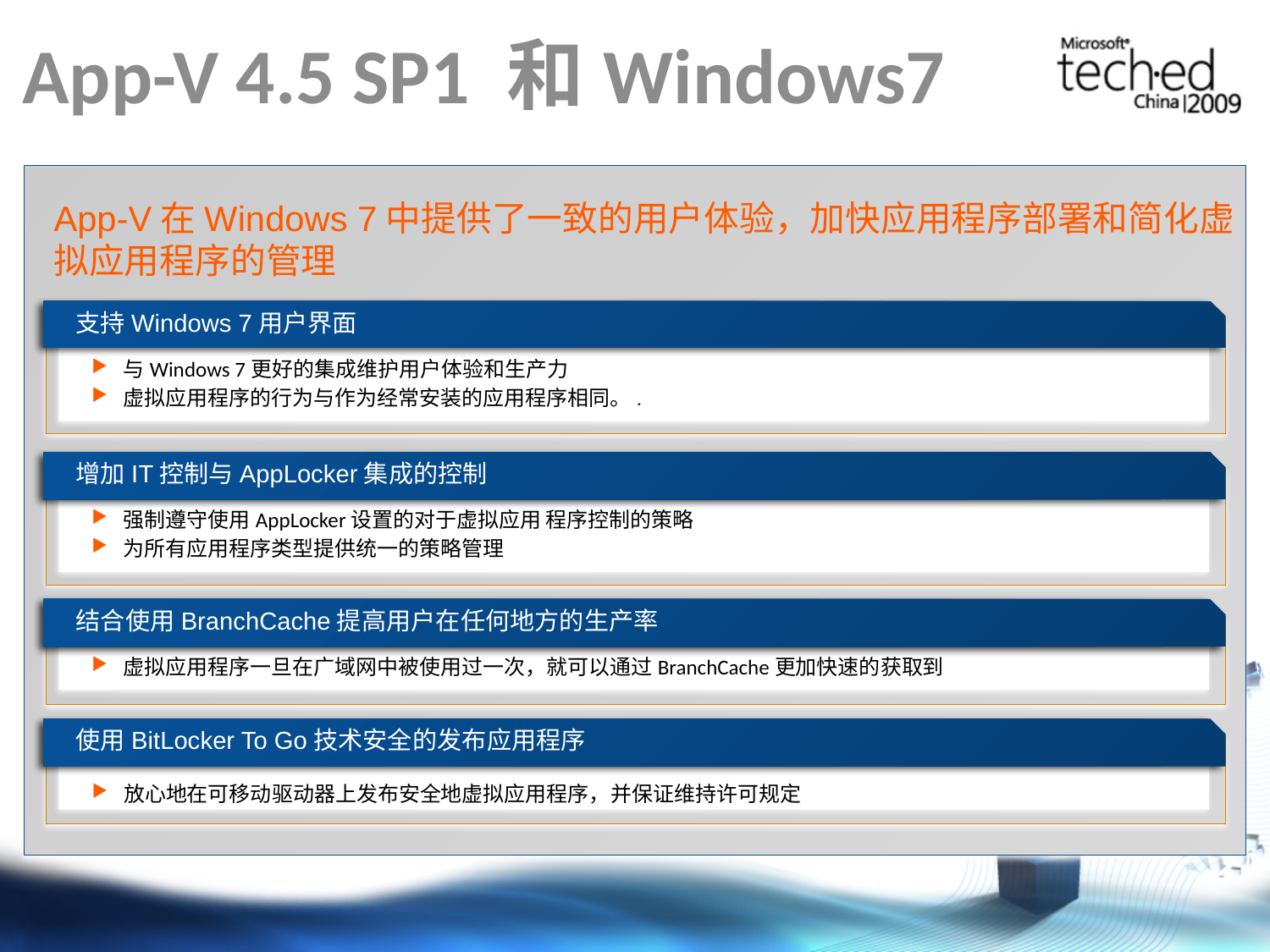

# App-V 4.5 SP1 和Windows7

App-V在Windows 7中提供了一致的用户体验，加快应用程序部署和简化虚拟应用程序的管理

支持Windows 7用户界面

与Windows 7更好的集成维护用户体验和生产力
虚拟应用程序的行为与作为经常安装的应用程序相同。.

增加IT控制与AppLocker集成的控制

强制遵守使用AppLocker设置的对于虚拟应用 程序控制的策略
为所有应用程序类型提供统一的策略管理

结合使用BranchCache提高用户在任何地方的生产率

虚拟应用程序一旦在广域网中被使用过一次，就可以通过BranchCache更加快速的获取到

使用BitLocker To Go技术安全的发布应用程序

放心地在可移动驱动器上发布安全地虚拟应用程序，并保证维持许可规定